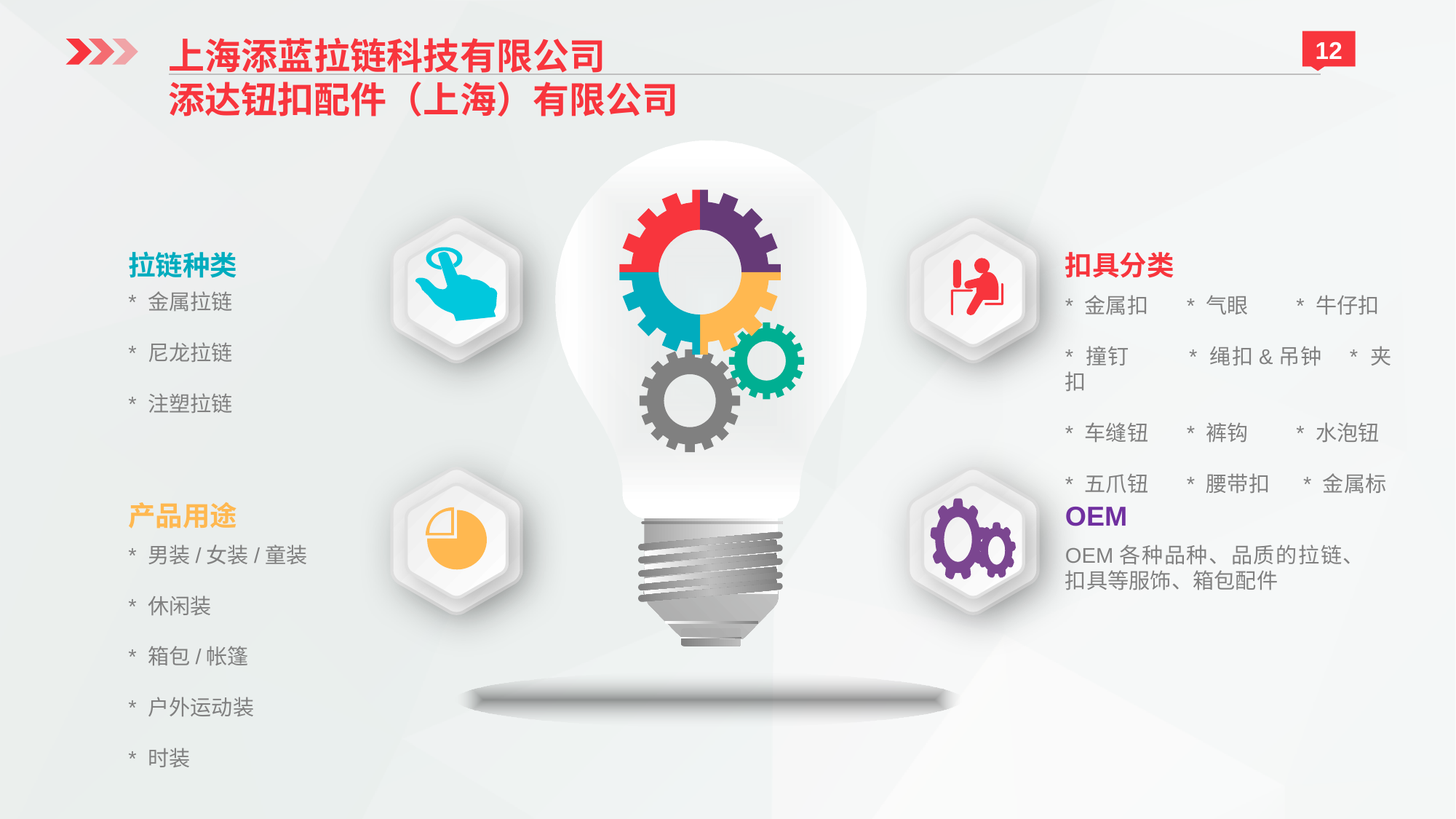

上海添蓝拉链科技有限公司
添达钮扣配件（上海）有限公司
12

拉链种类
* 金属拉链

* 尼龙拉链

* 注塑拉链
扣具分类
* 金属扣       * 气眼         * 牛仔扣

* 撞钉          * 绳扣&吊钟    * 夹扣

* 车缝钮       * 裤钩         * 水泡钮

* 五爪钮       * 腰带扣      * 金属标

产品用途
* 男装/女装/童装

* 休闲装

* 箱包/帐篷

* 户外运动装

* 时装
OEM
OEM各种品种、品质的拉链、扣具等服饰、箱包配件